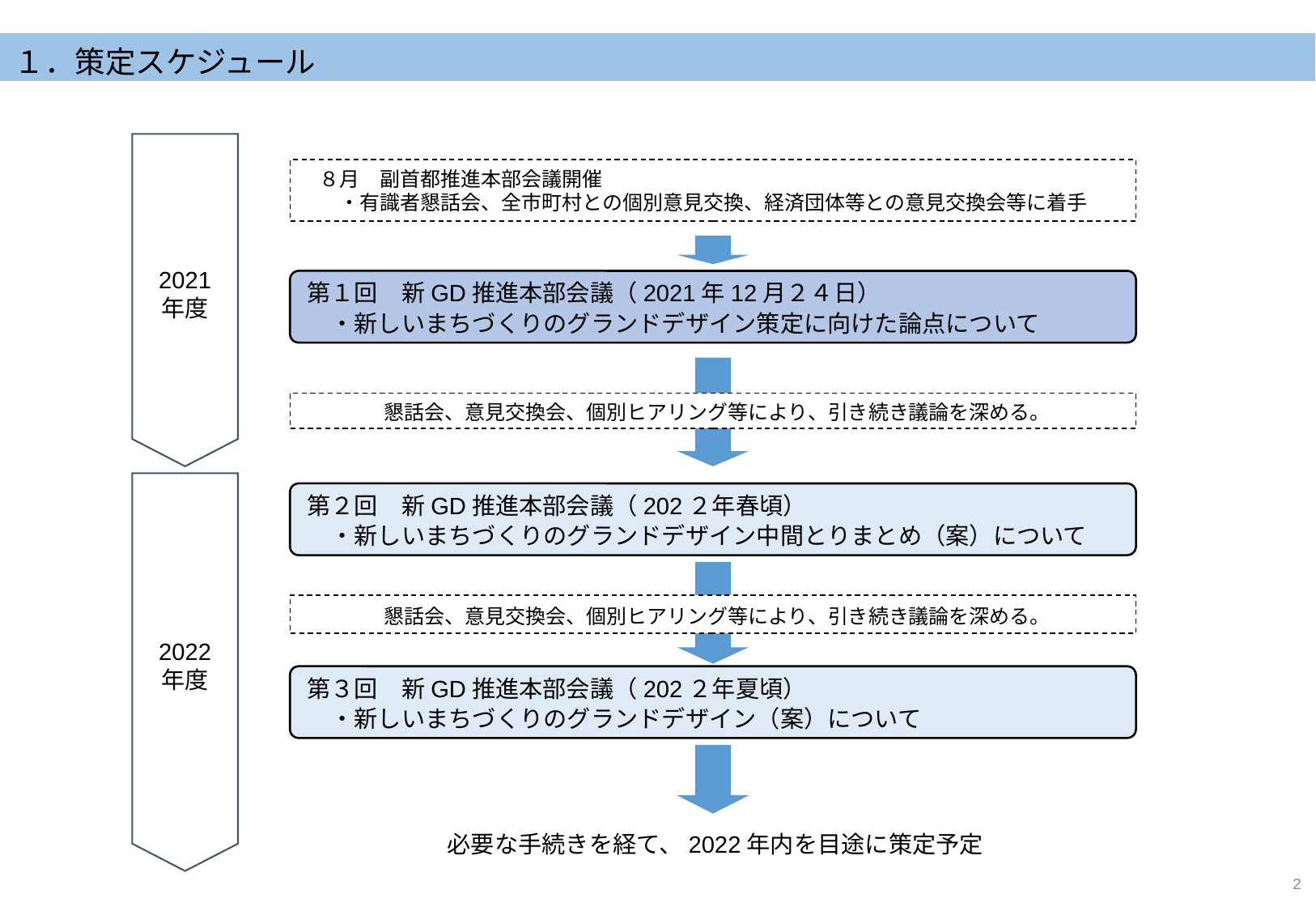

# １．策定スケジュール
　８月　副首都推進本部会議開催
　　・有識者懇話会、全市町村との個別意見交換、経済団体等との意見交換会等に着手

2021
年度
第１回　新GD推進本部会議（2021年12月２４日）
　・新しいまちづくりのグランドデザイン策定に向けた論点について

懇話会、意見交換会、個別ヒアリング等により、引き続き議論を深める。
第２回　新GD推進本部会議（202２年春頃）
　・新しいまちづくりのグランドデザイン中間とりまとめ（案）について

懇話会、意見交換会、個別ヒアリング等により、引き続き議論を深める。
2022
年度
第３回　新GD推進本部会議（202２年夏頃）
　・新しいまちづくりのグランドデザイン（案）について

必要な手続きを経て、2022年内を目途に策定予定
2